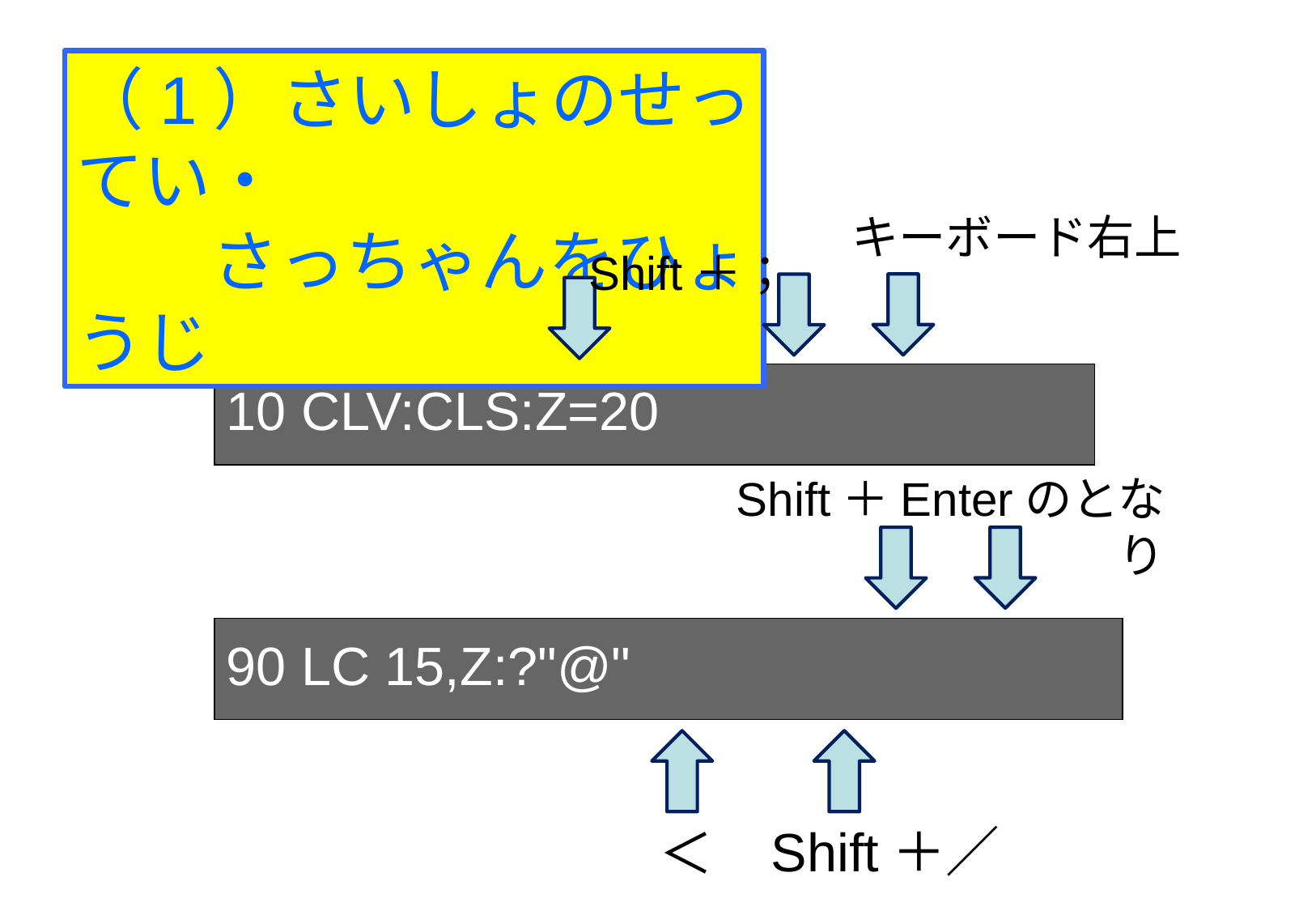

（1）さいしょのせってい・
　　さっちゃんをひょうじ
キーボード右上
Shift＋；

10 CLV:CLS:Z=20
Shift＋Enterのとなり

90 LC 15,Z:?"@"

Shift＋／
＜